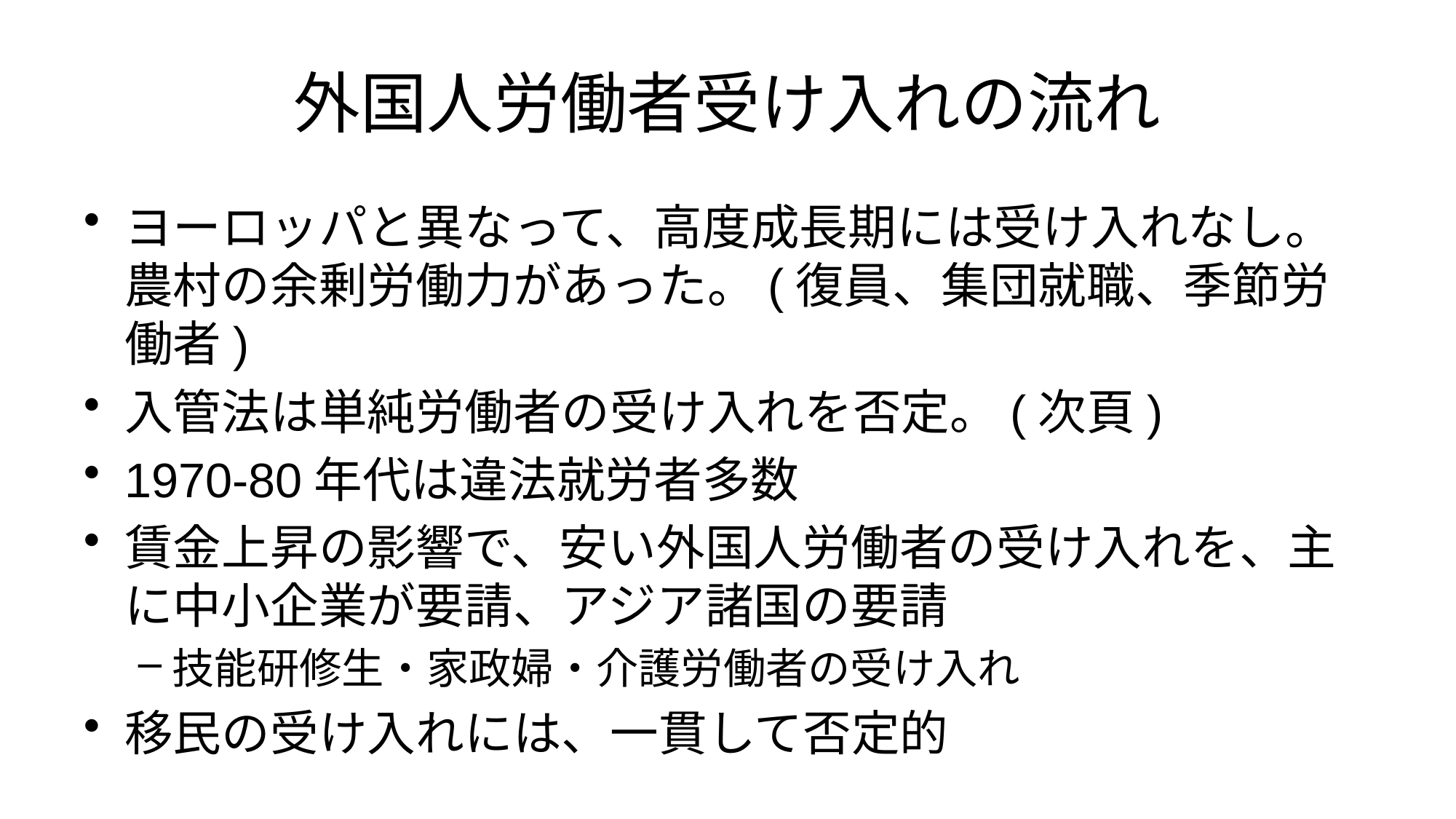

# 外国人労働者受け入れの流れ
ヨーロッパと異なって、高度成長期には受け入れなし。農村の余剰労働力があった。(復員、集団就職、季節労働者)
入管法は単純労働者の受け入れを否定。(次頁)
1970-80年代は違法就労者多数
賃金上昇の影響で、安い外国人労働者の受け入れを、主に中小企業が要請、アジア諸国の要請
技能研修生・家政婦・介護労働者の受け入れ
移民の受け入れには、一貫して否定的